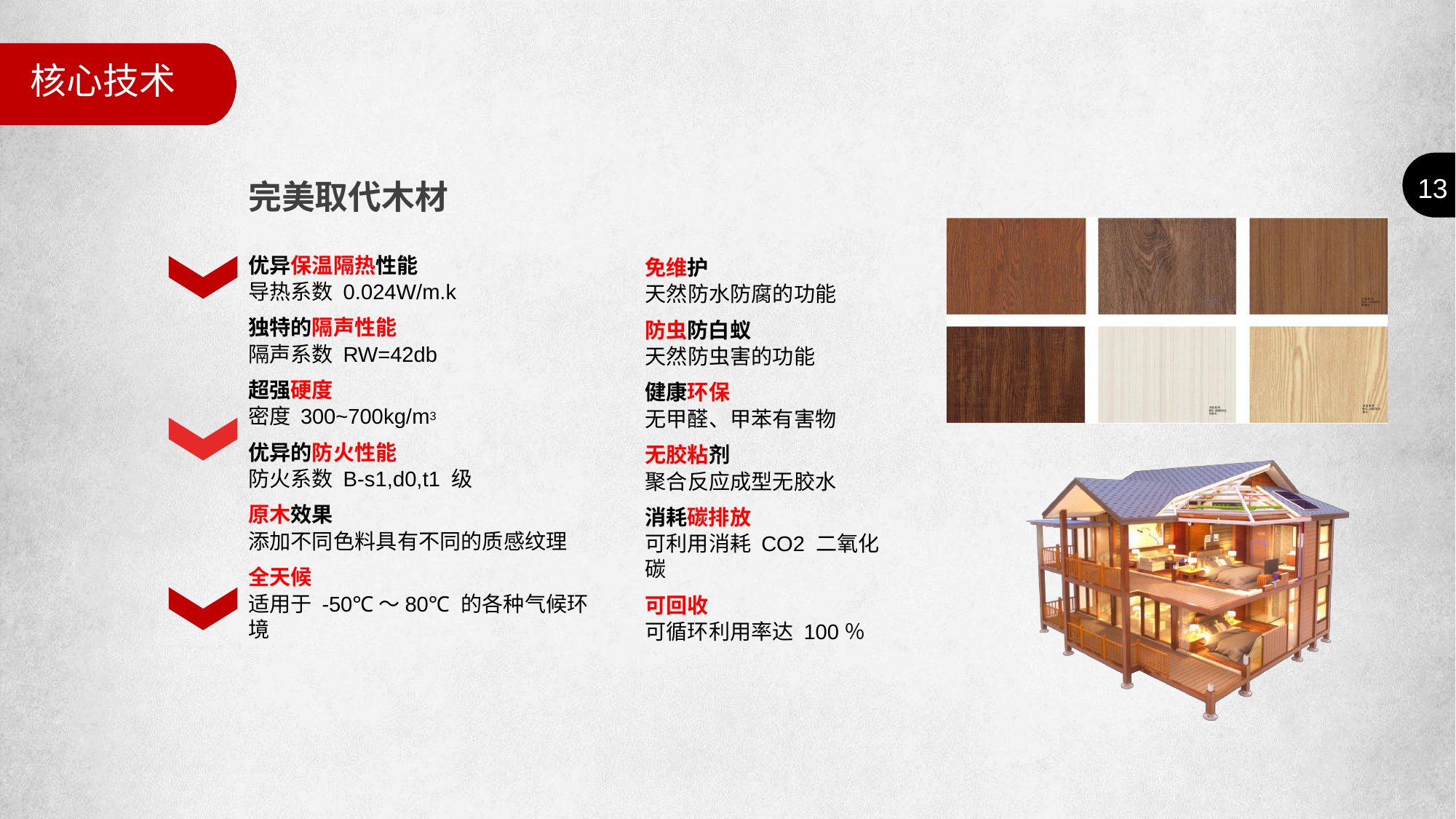

核心技术

13
完美取代木材

优异保温隔热性能
导热系数 0.024W/m.k
独特的隔声性能
隔声系数 RW=42db
超强硬度
密度 300~700kg/m3
优异的防火性能
防火系数 B-s1,d0,t1 级
原木效果
添加不同色料具有不同的质感纹理
全天候
适用于 -50℃～80℃ 的各种气候环境
免维护
天然防水防腐的功能
防虫防白蚁
天然防虫害的功能
健康环保
无甲醛、甲苯有害物
无胶粘剂
聚合反应成型无胶水
消耗碳排放
可利用消耗 CO2 二氧化碳
可回收
可循环利用率达 100％